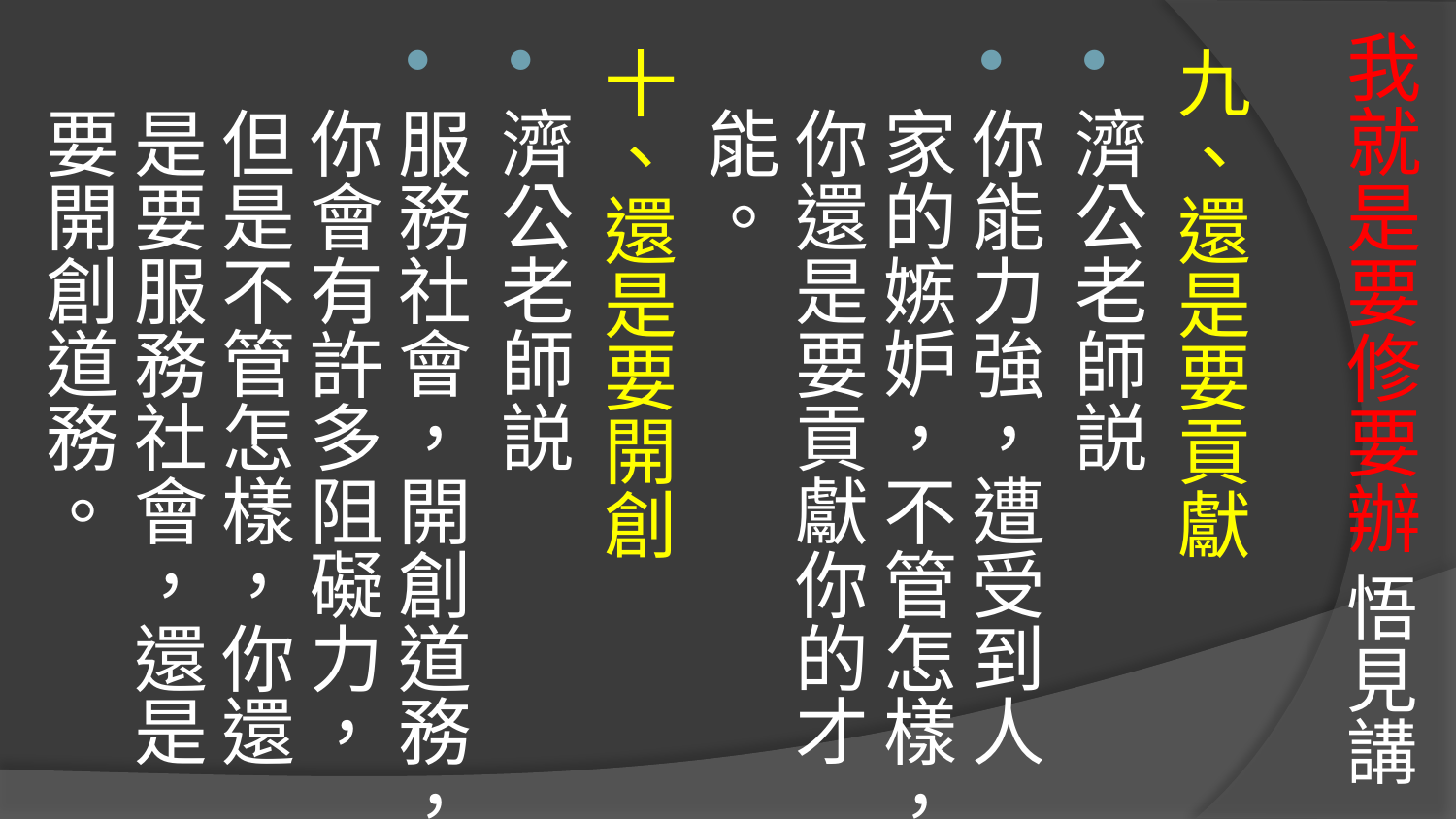

# 我就是要修要辦 悟見講
九、還是要貢獻
濟公老師説
你能力強，遭受到人家的嫉妒，不管怎樣，你還是要貢獻你的才能。
十、還是要開創
濟公老師説
服務社會，開創道務，你會有許多阻礙力，但是不管怎樣，你還是要服務社會，還是要開創道務。